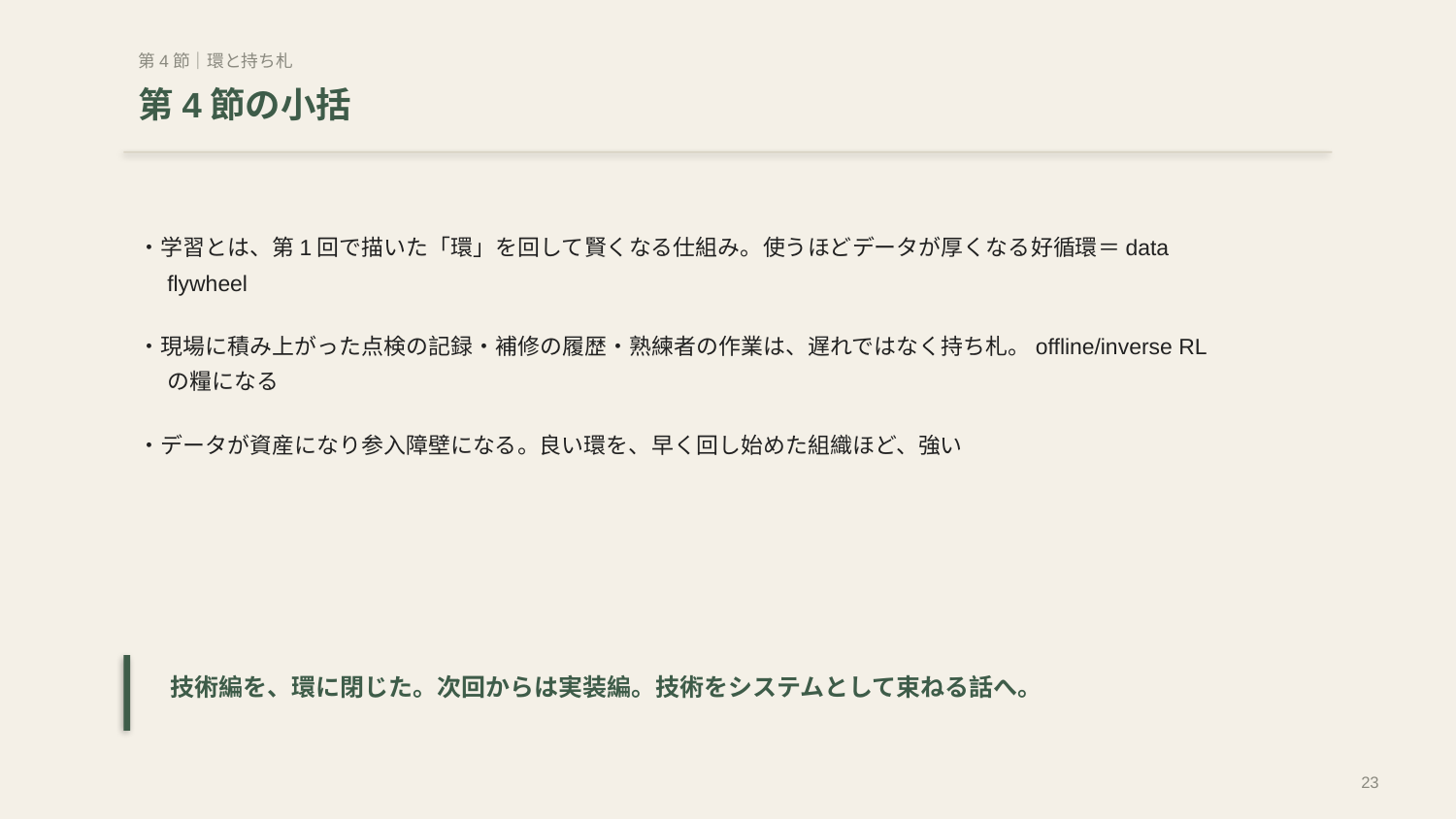

第4節｜環と持ち札
第4節の小括

・学習とは、第1回で描いた「環」を回して賢くなる仕組み。使うほどデータが厚くなる好循環＝data flywheel
・現場に積み上がった点検の記録・補修の履歴・熟練者の作業は、遅れではなく持ち札。offline/inverse RLの糧になる
・データが資産になり参入障壁になる。良い環を、早く回し始めた組織ほど、強い

技術編を、環に閉じた。次回からは実装編。技術をシステムとして束ねる話へ。
23